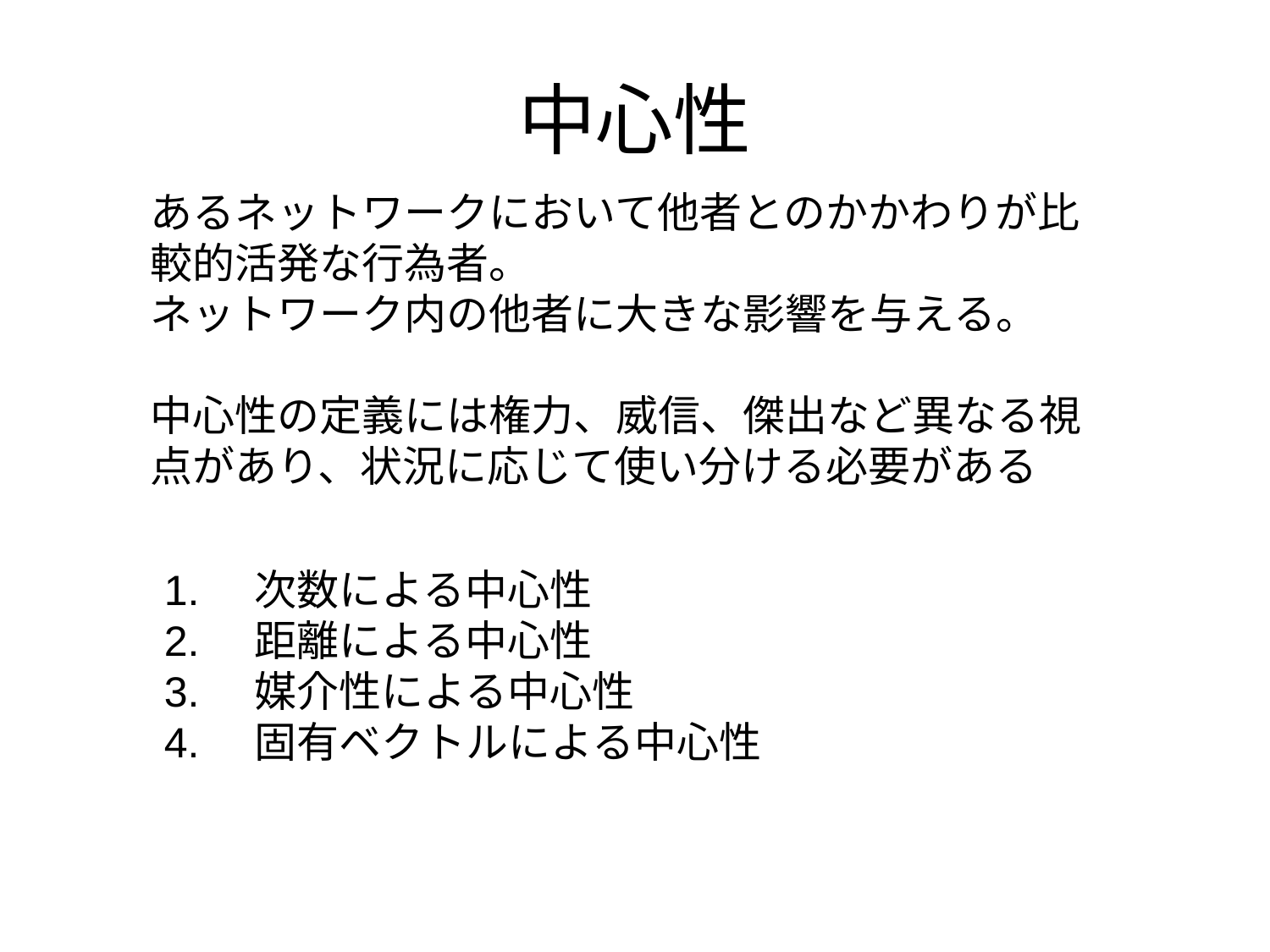

# 中心性
あるネットワークにおいて他者とのかかわりが比較的活発な行為者。
ネットワーク内の他者に大きな影響を与える。

中心性の定義には権力、威信、傑出など異なる視点があり、状況に応じて使い分ける必要がある
　次数による中心性
　距離による中心性
　媒介性による中心性
　固有ベクトルによる中心性